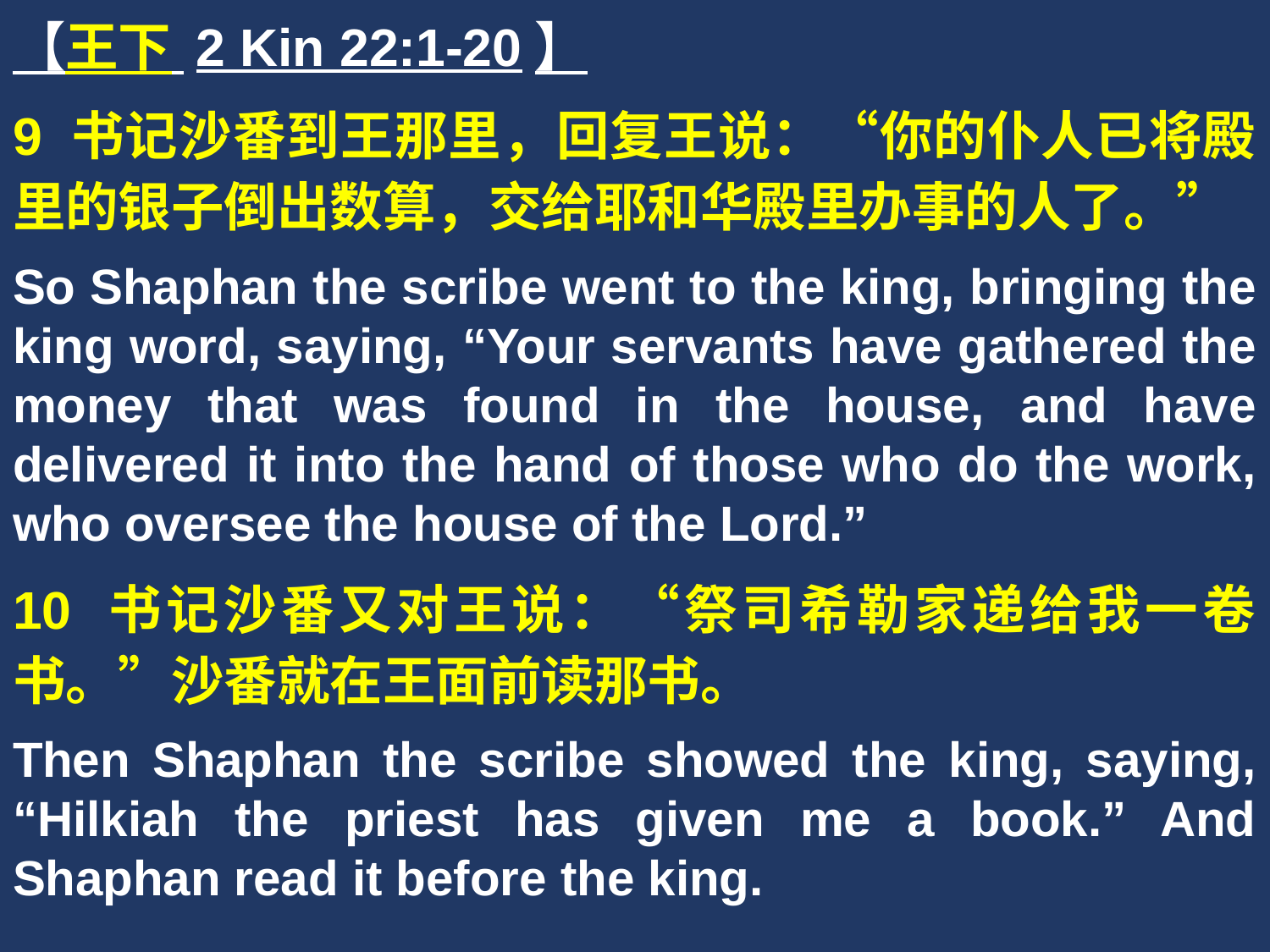

【王下 2 Kin 22:1-20】
9 书记沙番到王那里，回复王说：“你的仆人已将殿里的银子倒出数算，交给耶和华殿里办事的人了。”
So Shaphan the scribe went to the king, bringing the king word, saying, “Your servants have gathered the money that was found in the house, and have delivered it into the hand of those who do the work, who oversee the house of the Lord.”
10 书记沙番又对王说：“祭司希勒家递给我一卷书。”沙番就在王面前读那书。
Then Shaphan the scribe showed the king, saying, “Hilkiah the priest has given me a book.” And Shaphan read it before the king.